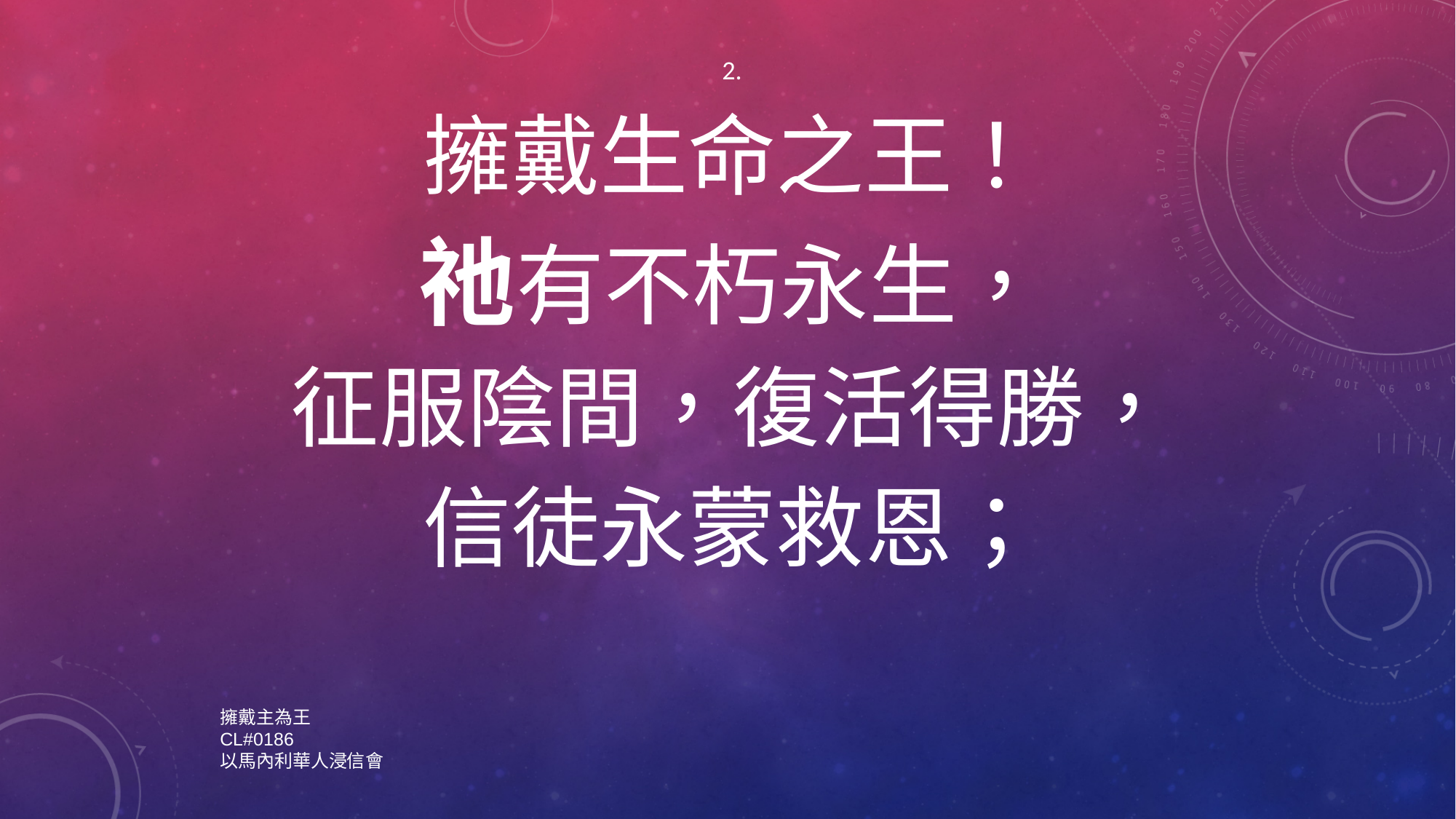

2.
擁戴生命之王！
祂有不朽永生，
征服陰間，復活得勝，
信徒永蒙救恩；
擁戴主為王
CL#0186
以馬內利華人浸信會